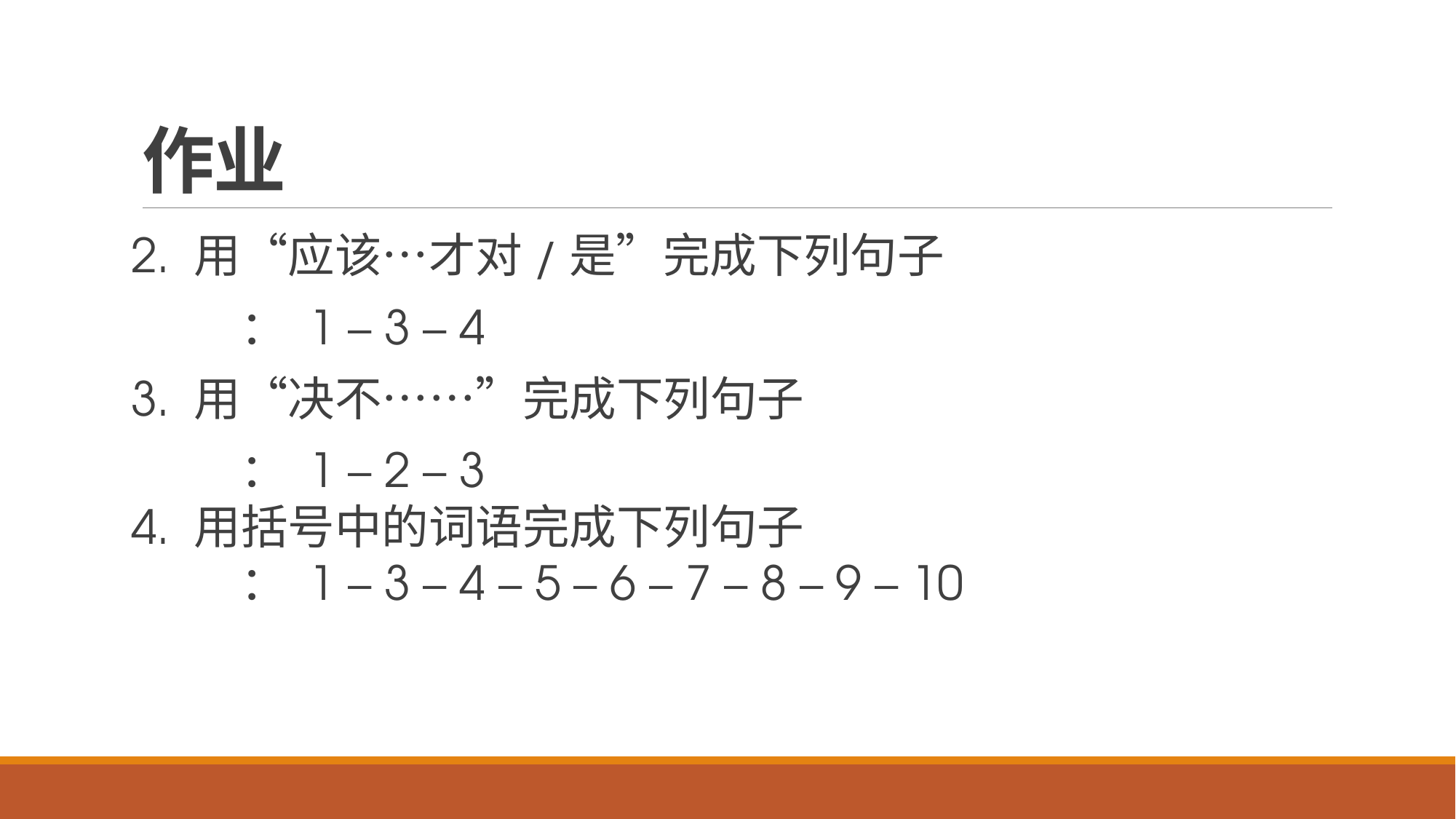

# 作业
2. 用“应该…才对/是”完成下列句子
	： 1 – 3 – 4
3. 用“决不……”完成下列句子
	： 1 – 2 – 3
4. 用括号中的词语完成下列句子
	： 1 – 3 – 4 – 5 – 6 – 7 – 8 – 9 – 10